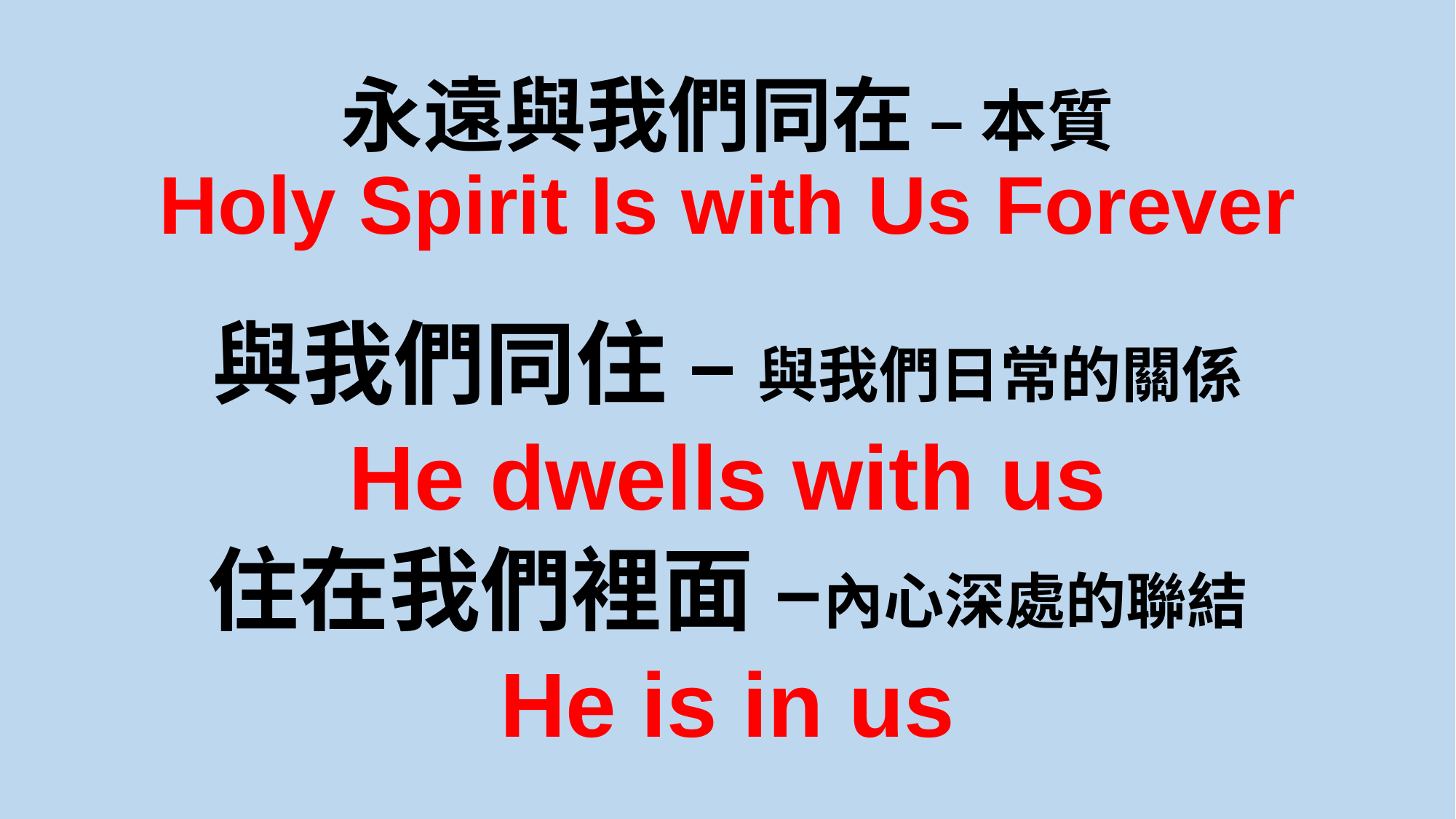

# 永遠與我們同在 – 本質 Holy Spirit Is with Us Forever

與我們同住 – 與我們日常的關係
He dwells with us
住在我們裡面 –內心深處的聯結
He is in us